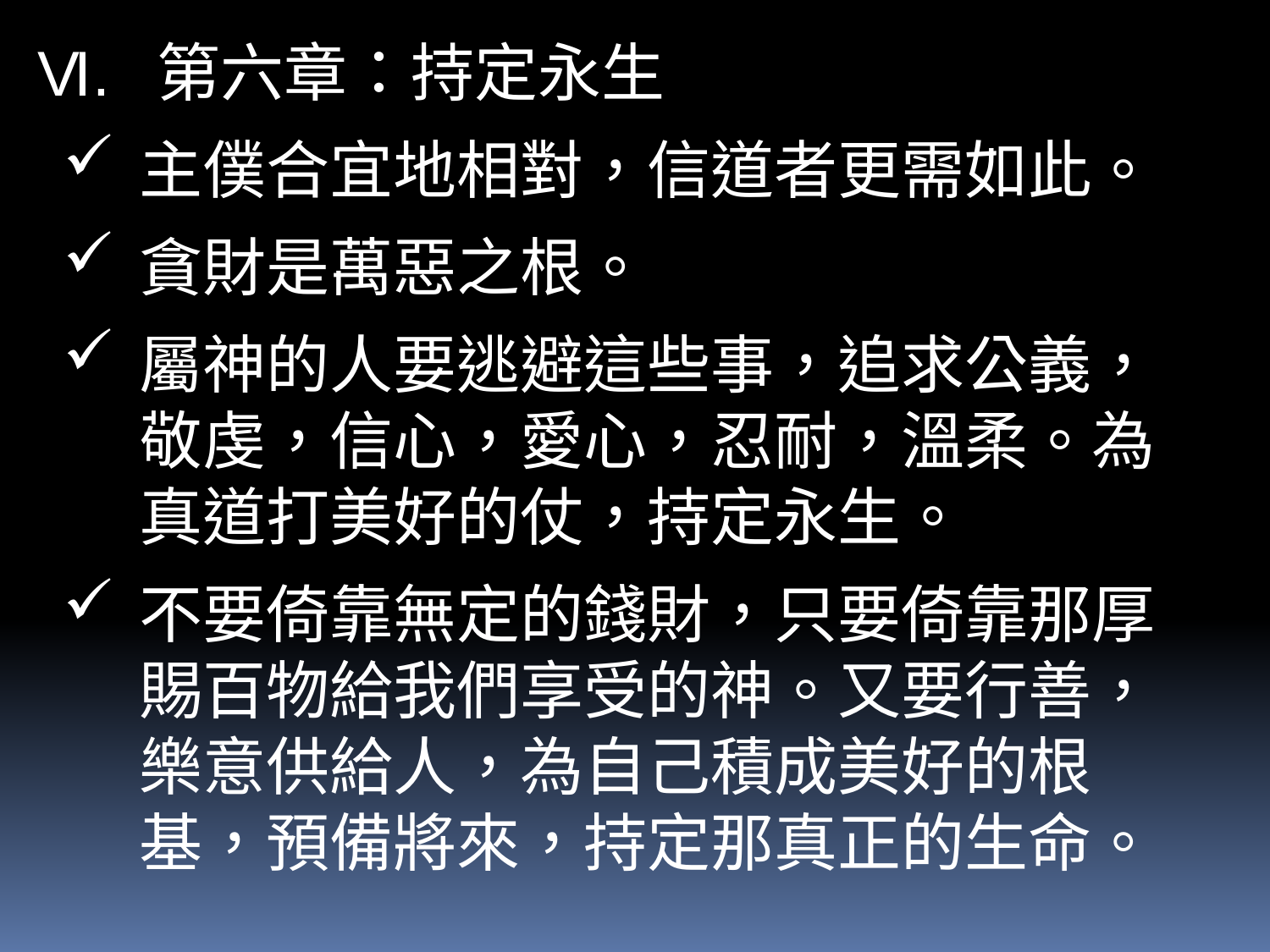

第六章：持定永生
主僕合宜地相對，信道者更需如此。
貪財是萬惡之根。
屬神的人要逃避這些事，追求公義，敬虔，信心，愛心，忍耐，溫柔。為真道打美好的仗，持定永生。
不要倚靠無定的錢財，只要倚靠那厚賜百物給我們享受的神。又要行善，樂意供給人，為自己積成美好的根基，預備將來，持定那真正的生命。